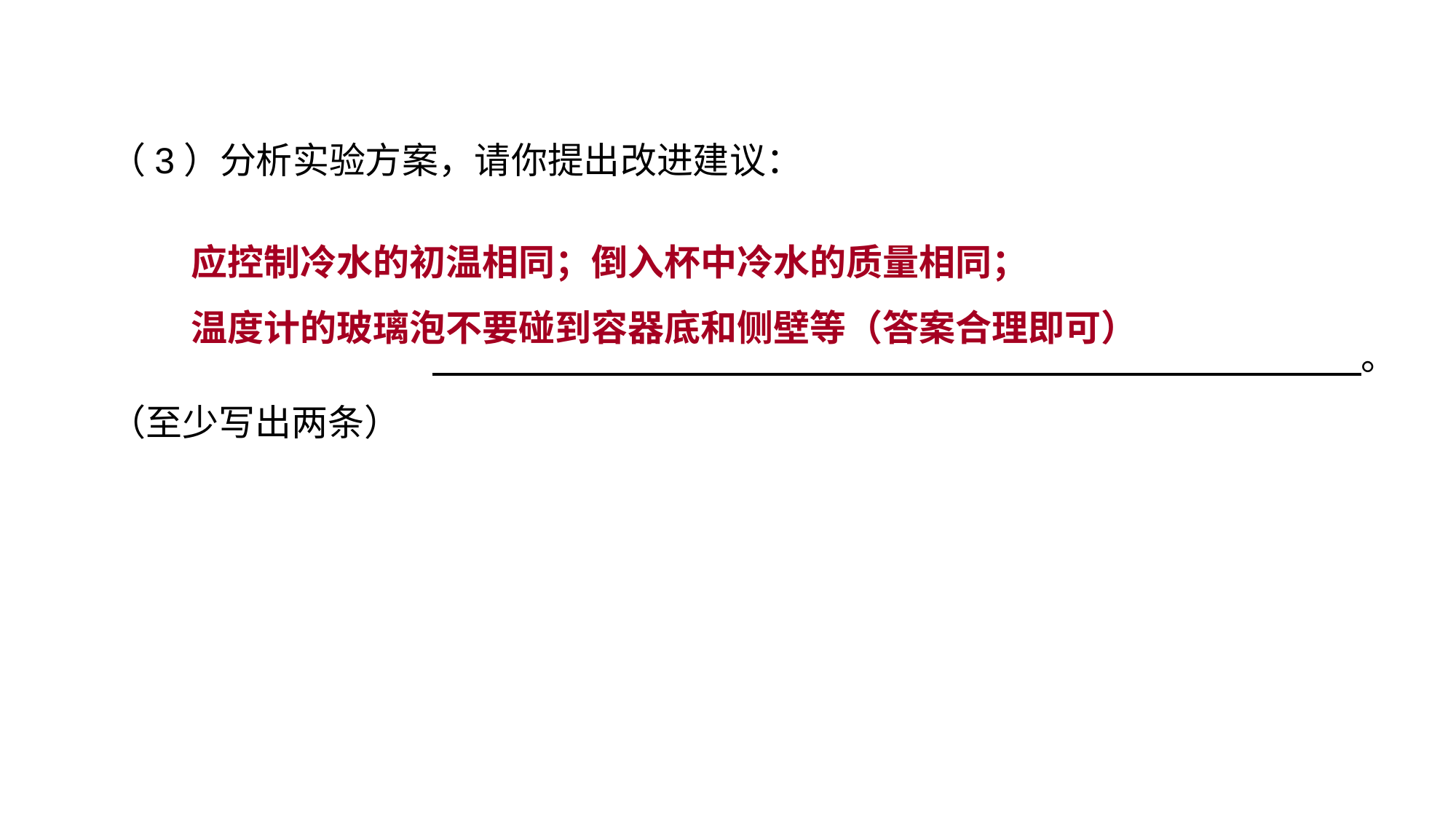

（3）分析实验方案，请你提出改进建议：

　                                                                                                             。
（至少写出两条）
应控制冷水的初温相同；倒入杯中冷水的质量相同；
温度计的玻璃泡不要碰到容器底和侧壁等（答案合理即可）
真题回顾 把握考向